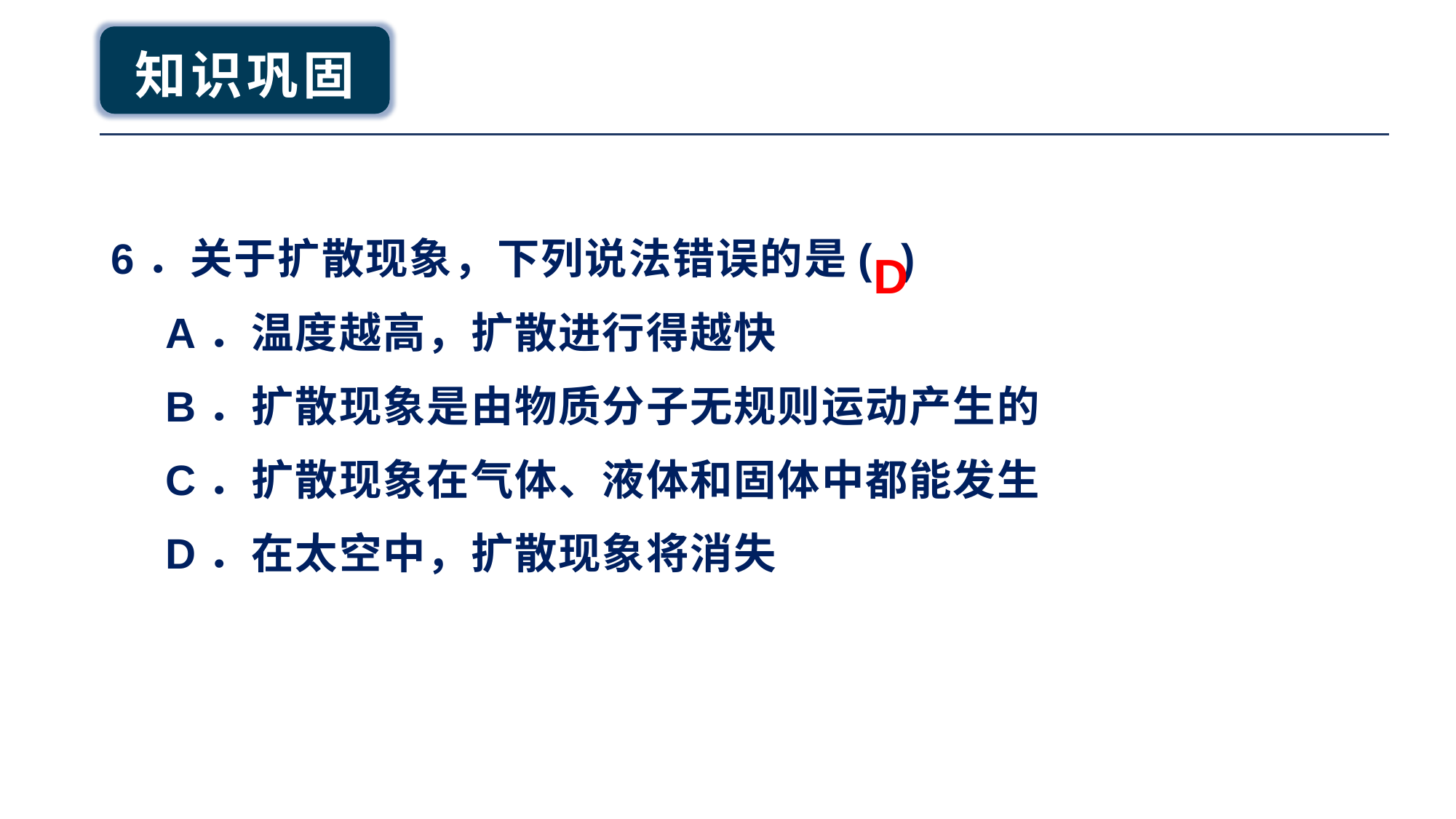

# 知识巩固

6．关于扩散现象，下列说法错误的是(	  )
A．温度越高，扩散进行得越快
B．扩散现象是由物质分子无规则运动产生的
C．扩散现象在气体、液体和固体中都能发生
D．在太空中，扩散现象将消失

D